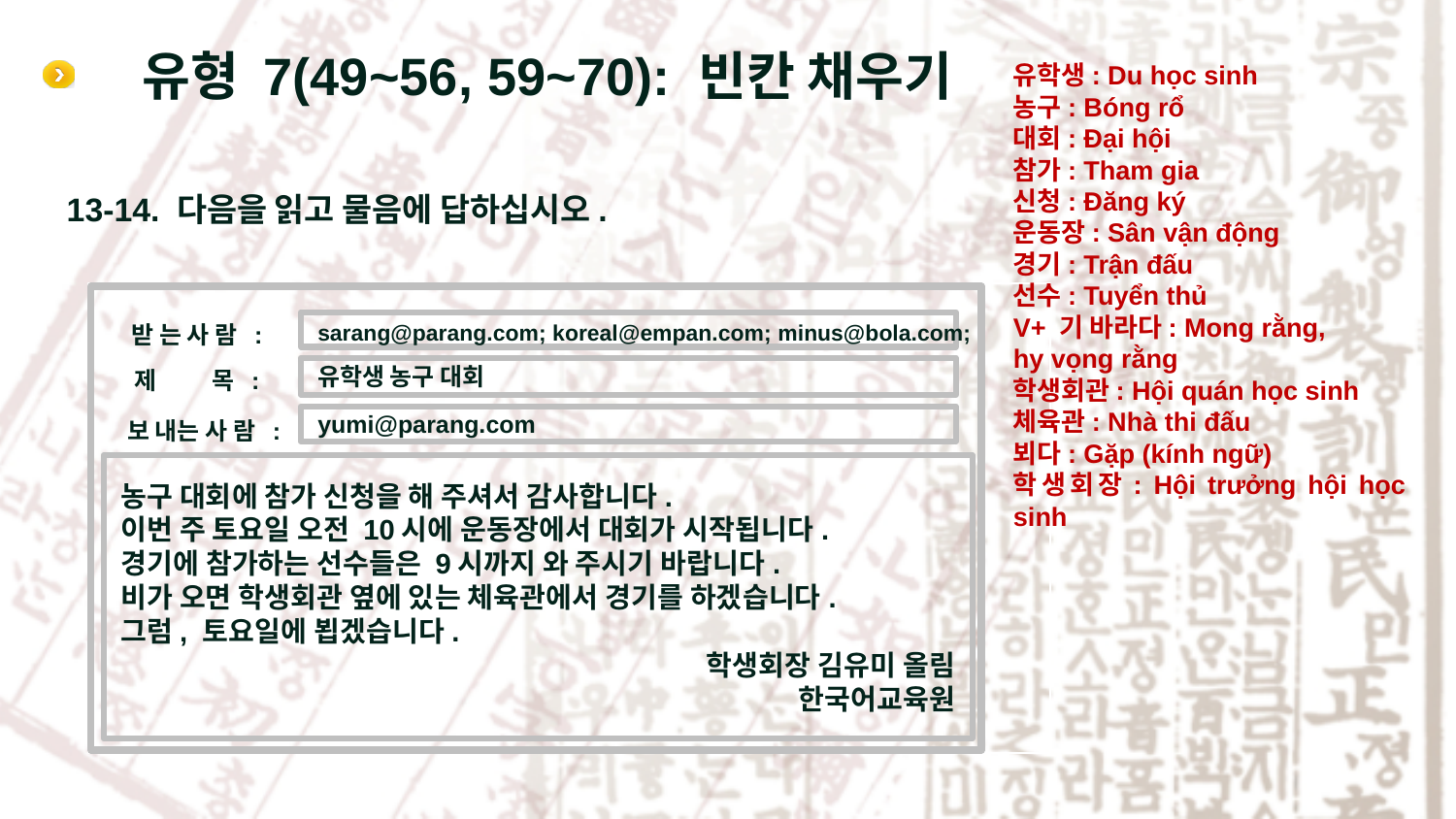

# 유형 7(49~56, 59~70): 빈칸 채우기
유학생: Du học sinh
농구: Bóng rổ
대회: Đại hội
참가: Tham gia
신청: Đăng ký
운동장: Sân vận động
경기: Trận đấu
선수: Tuyển thủ
V+ 기 바라다: Mong rằng,
hy vọng rằng
학생회관: Hội quán học sinh
체육관: Nhà thi đấu
뵈다: Gặp (kính ngữ)
학생회장: Hội trưởng hội học sinh
13-14. 다음을 읽고 물음에 답하십시오.

sarang@parang.com; koreal@empan.com; minus@bola.com;

받 는 사 람  :
유학생 농구 대회

제          목  :
yumi@parang.com

보 내는 사 람  :

농구 대회에 참가 신청을 해 주셔서 감사합니다.
이번 주 토요일 오전 10시에 운동장에서 대회가 시작됩니다.
경기에 참가하는 선수들은 9시까지 와 주시기 바랍니다.
비가 오면 학생회관 옆에 있는 체육관에서 경기를 하겠습니다.
그럼, 토요일에 뵙겠습니다.
학생회장 김유미 올림
한국어교육원